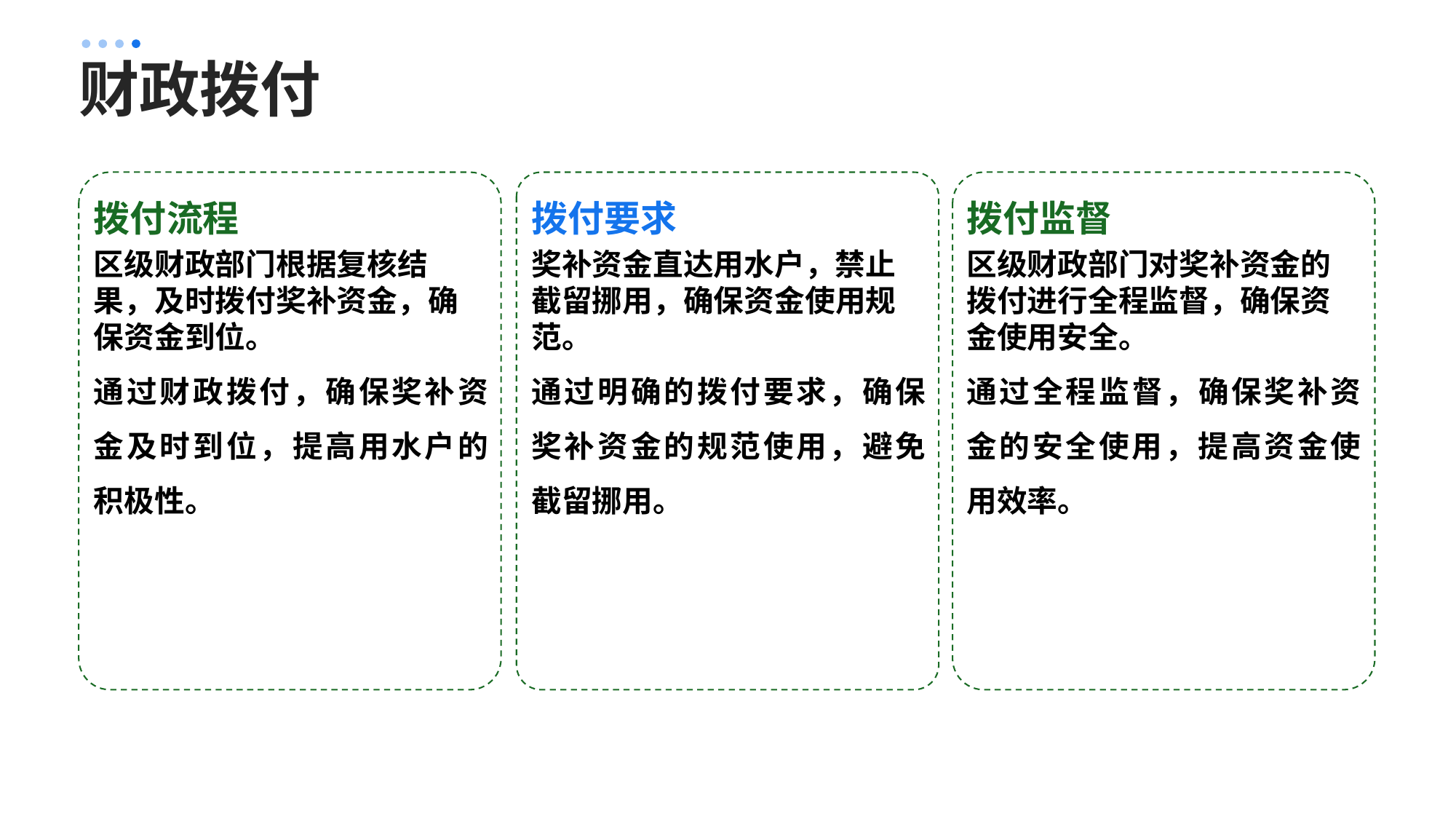

财政拨付

拨付流程
拨付要求
拨付监督
区级财政部门根据复核结果，及时拨付奖补资金，确保资金到位。
通过财政拨付，确保奖补资金及时到位，提高用水户的积极性。
奖补资金直达用水户，禁止截留挪用，确保资金使用规范。
通过明确的拨付要求，确保奖补资金的规范使用，避免截留挪用。
区级财政部门对奖补资金的拨付进行全程监督，确保资金使用安全。
通过全程监督，确保奖补资金的安全使用，提高资金使用效率。